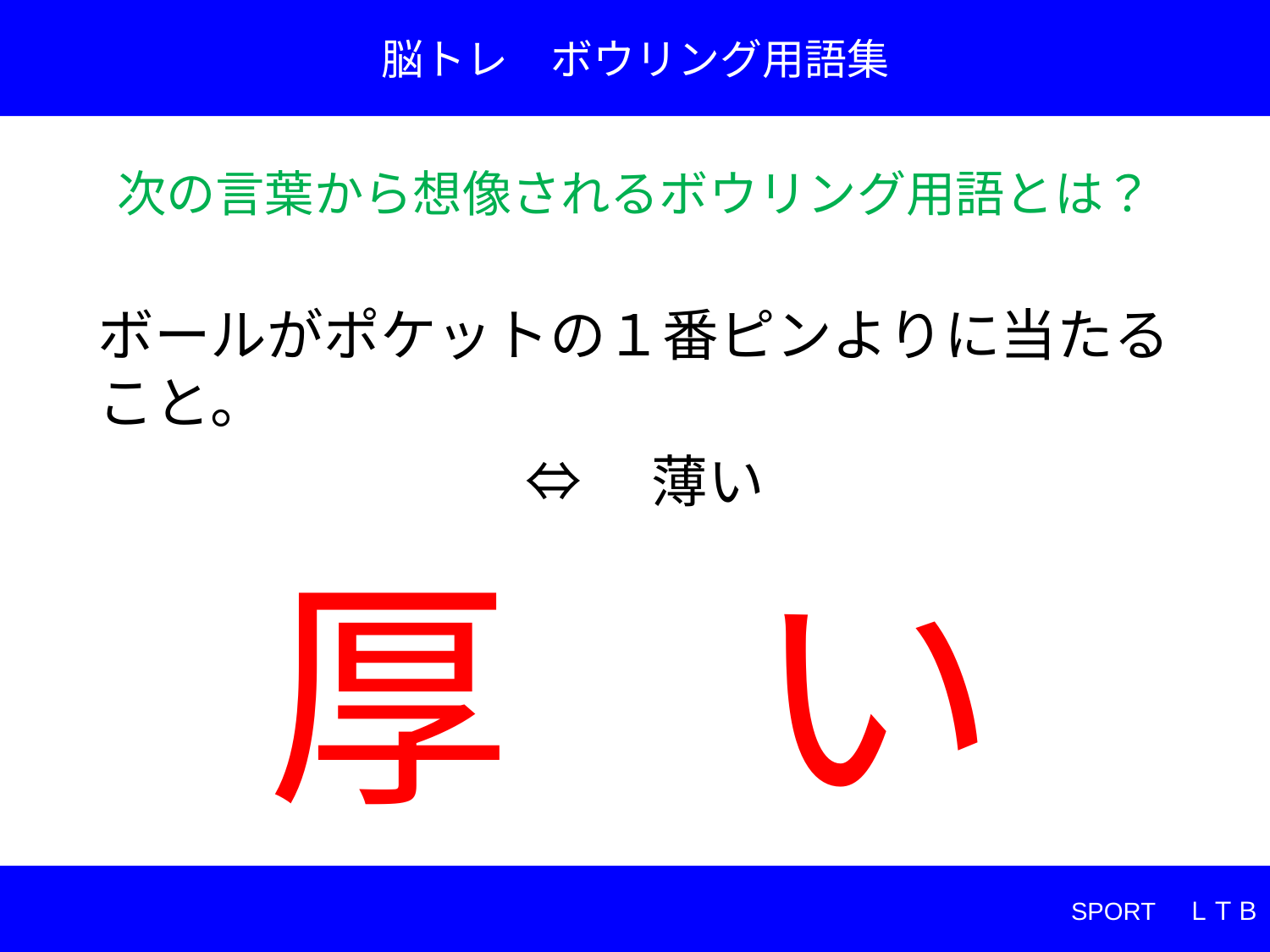

脳トレ　ボウリング用語集
次の言葉から想像されるボウリング用語とは？
ボールがポケットの１番ピンよりに当たること。
⇔　薄い
# 厚　い
SPORT　ＬＴＢ